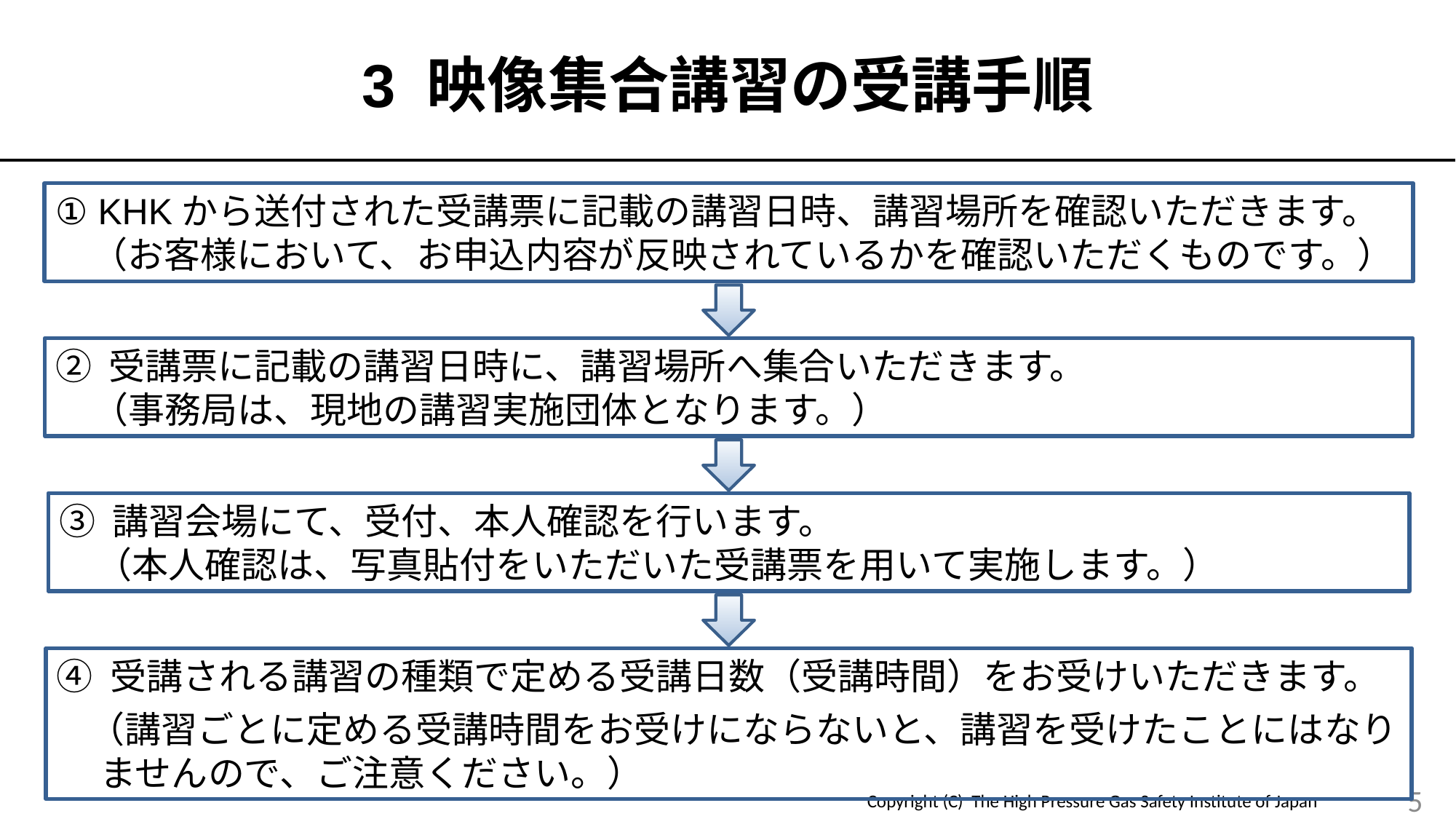

# 3 映像集合講習の受講手順
① KHKから送付された受講票に記載の講習日時、講習場所を確認いただきます。
　（お客様において、お申込内容が反映されているかを確認いただくものです。）

② 受講票に記載の講習日時に、講習場所へ集合いただきます。
　（事務局は、現地の講習実施団体となります。）

③ 講習会場にて、受付、本人確認を行います。
　（本人確認は、写真貼付をいただいた受講票を用いて実施します。）

④ 受講される講習の種類で定める受講日数（受講時間）をお受けいただきます。
（講習ごとに定める受講時間をお受けにならないと、講習を受けたことにはなりませんので、ご注意ください。）
5